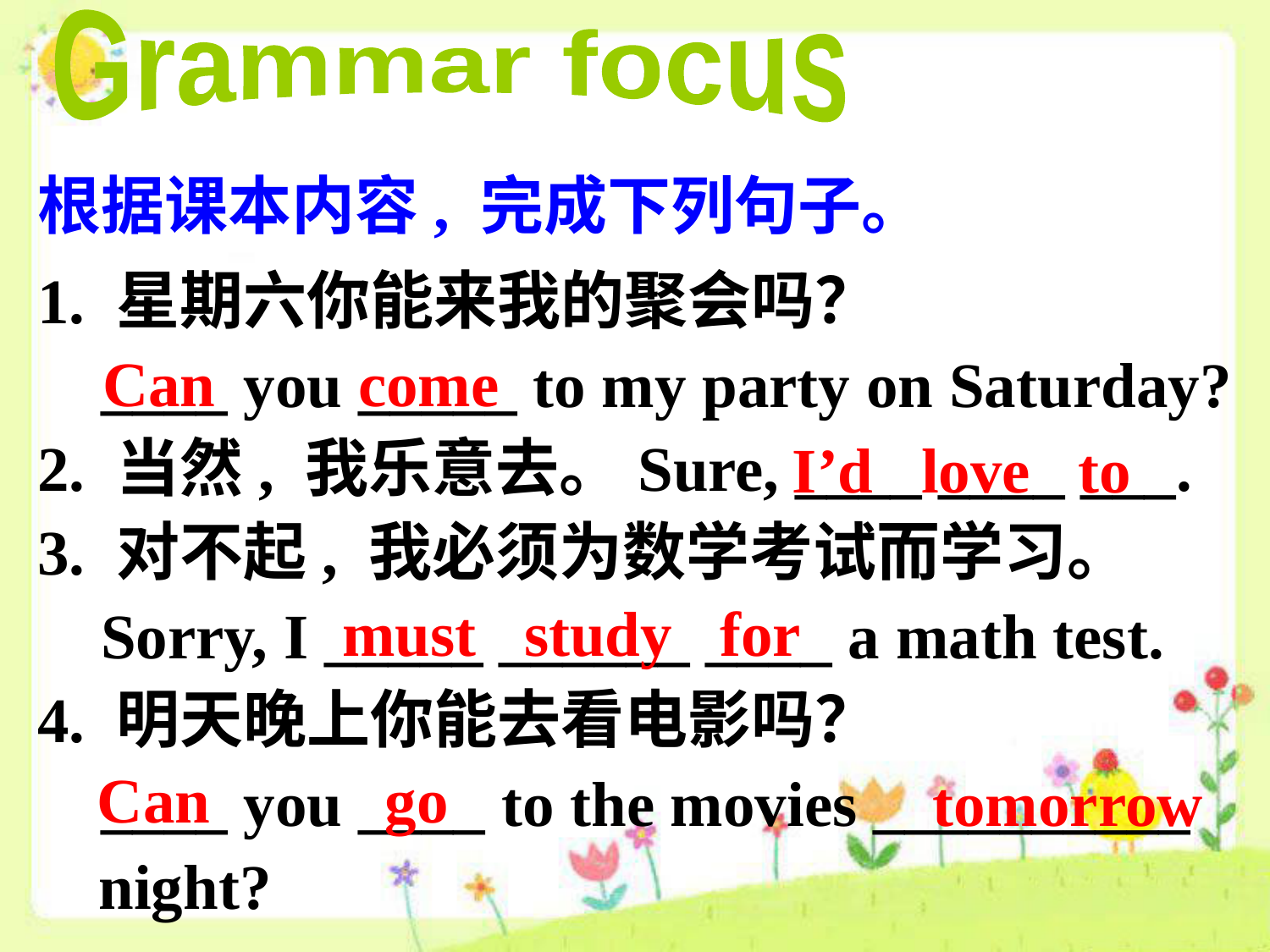

Grammar focus
根据课本内容, 完成下列句子。
1. 星期六你能来我的聚会吗？
    ____ you _____ to my party on Saturday?
2. 当然, 我乐意去。Sure, ____ ____ ___.
3. 对不起, 我必须为数学考试而学习。
    Sorry, I _____ ______ ____ a math test.
4. 明天晚上你能去看电影吗？
    ____ you ____ to the movies __________   night?
Can         come
I’d   love   to
must   study   for
Can           go
tomorrow